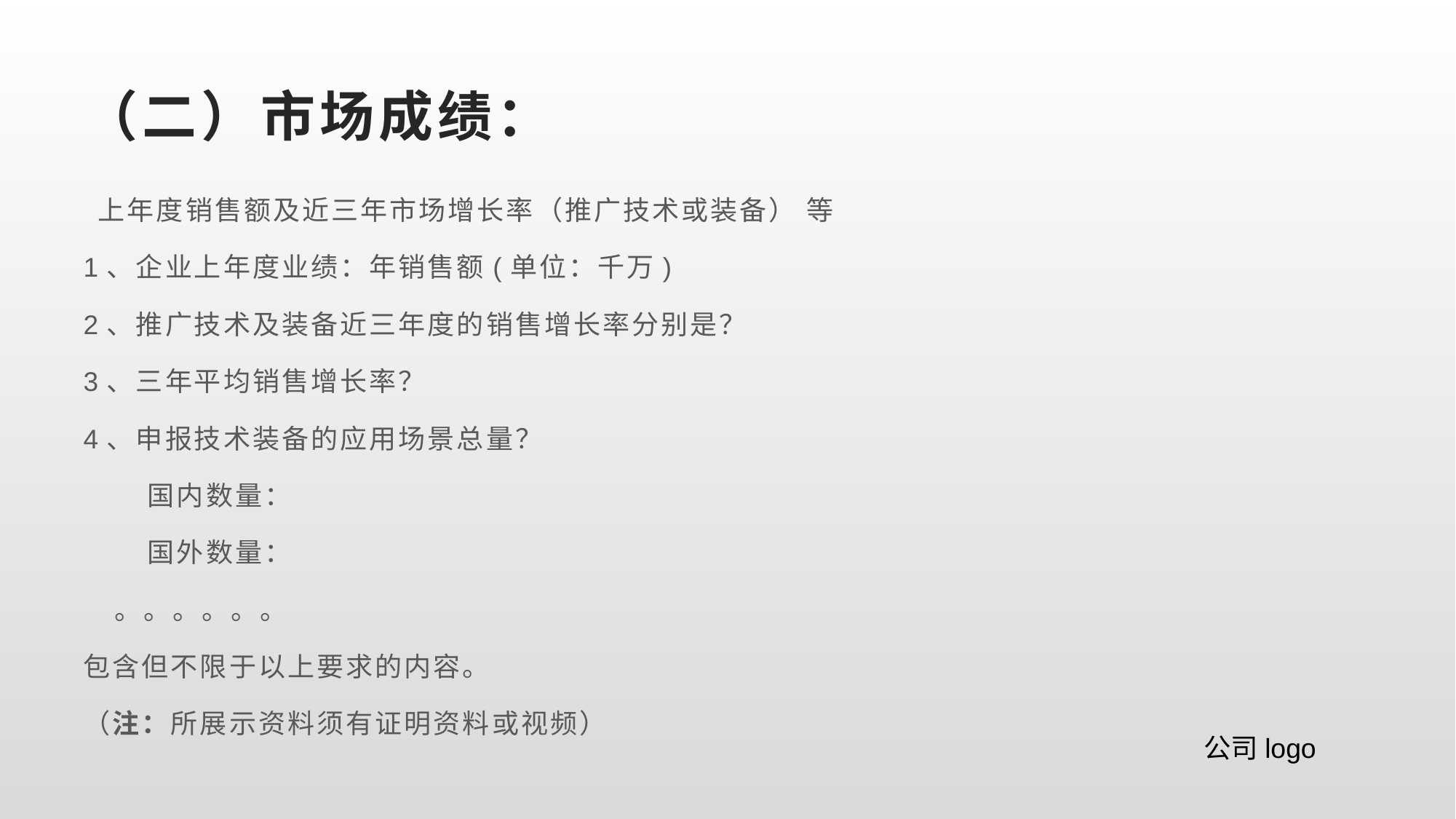

# （二）市场成绩：
 上年度销售额及近三年市场增长率（推广技术或装备） 等
1、企业上年度业绩：年销售额(单位：千万)
2、推广技术及装备近三年度的销售增长率分别是？
3、三年平均销售增长率？
4、申报技术装备的应用场景总量？
       国内数量：
       国外数量：
   。。。。。。
包含但不限于以上要求的内容。
（注：所展示资料须有证明资料或视频）